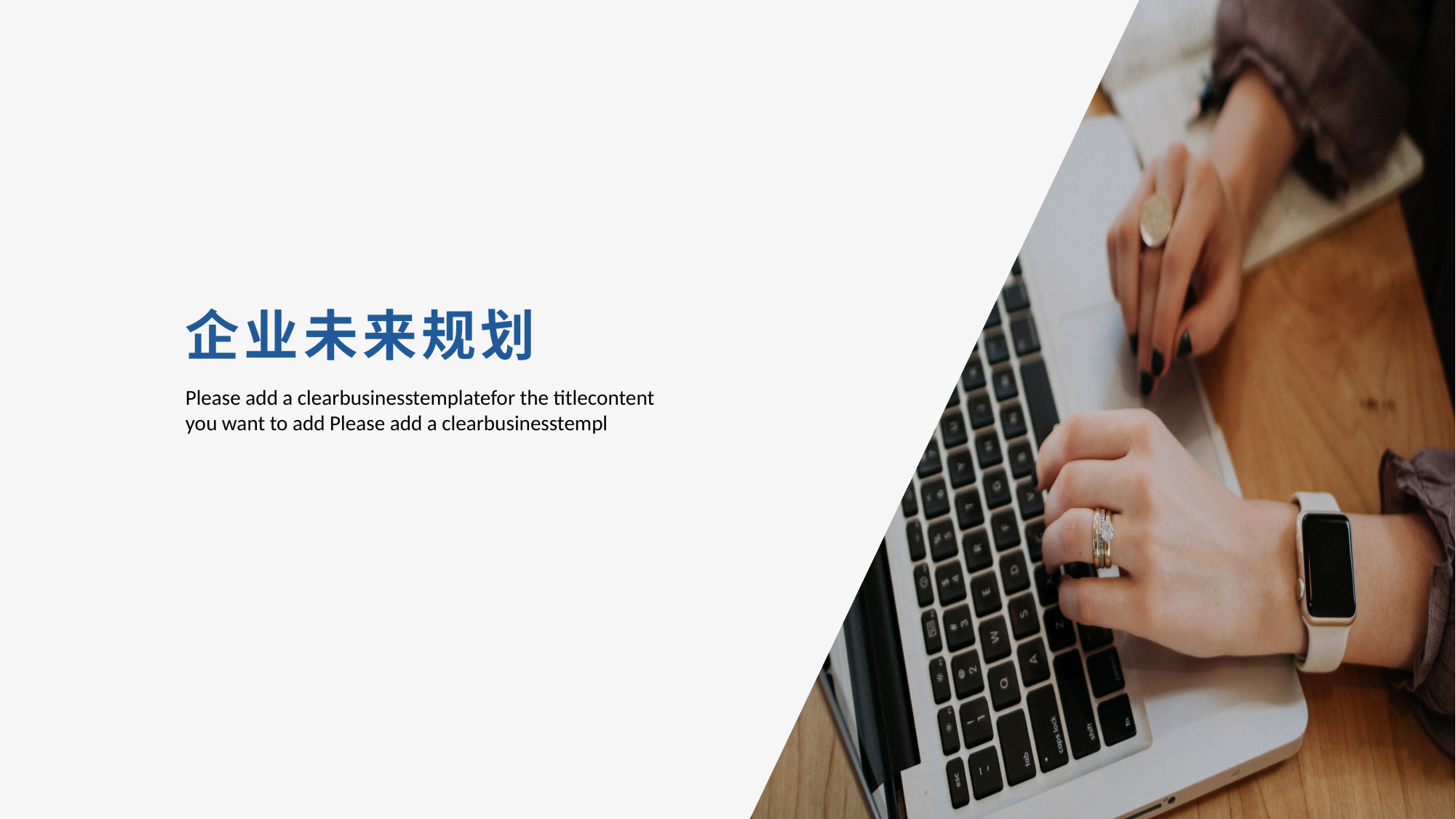

企业未来规划
Please add a clearbusinesstemplatefor the titlecontent you want to add Please add a clearbusinesstempl